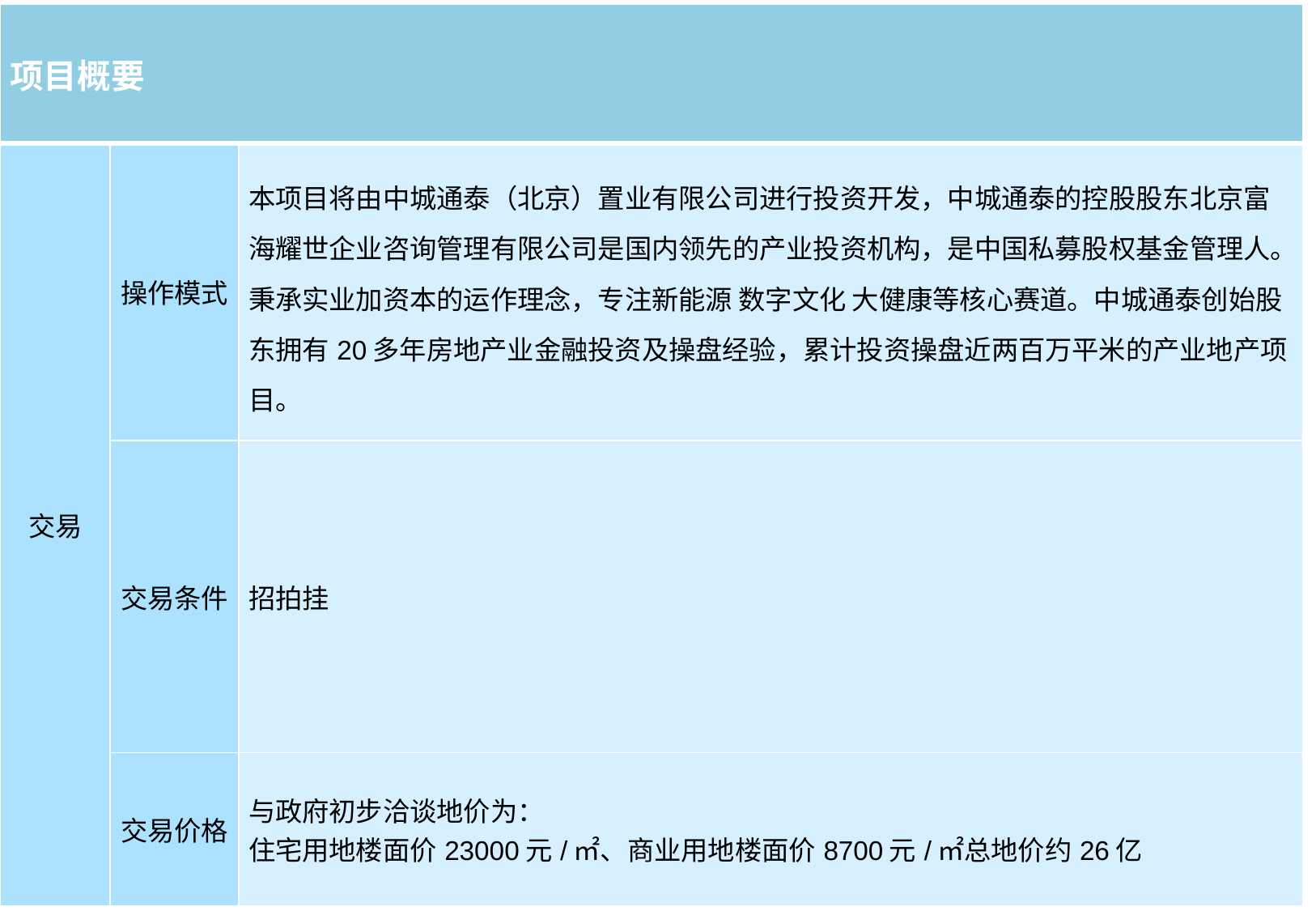

| 项目概要 |  |  |
| --- | --- | --- |
| 交易 | 操作模式 | 本项目将由中城通泰（北京）置业有限公司进行投资开发，中城通泰的控股股东北京富海耀世企业咨询管理有限公司是国内领先的产业投资机构，是中国私募股权基金管理人。秉承实业加资本的运作理念，专注新能源 数字文化 大健康等核心赛道。中城通泰创始股东拥有20多年房地产业金融投资及操盘经验，累计投资操盘近两百万平米的产业地产项目。 |
|  | 交易条件 | 招拍挂 |
|  | 交易价格 | 与政府初步洽谈地价为： 住宅用地楼面价23000元/㎡、商业用地楼面价8700元/㎡总地价约26亿 |